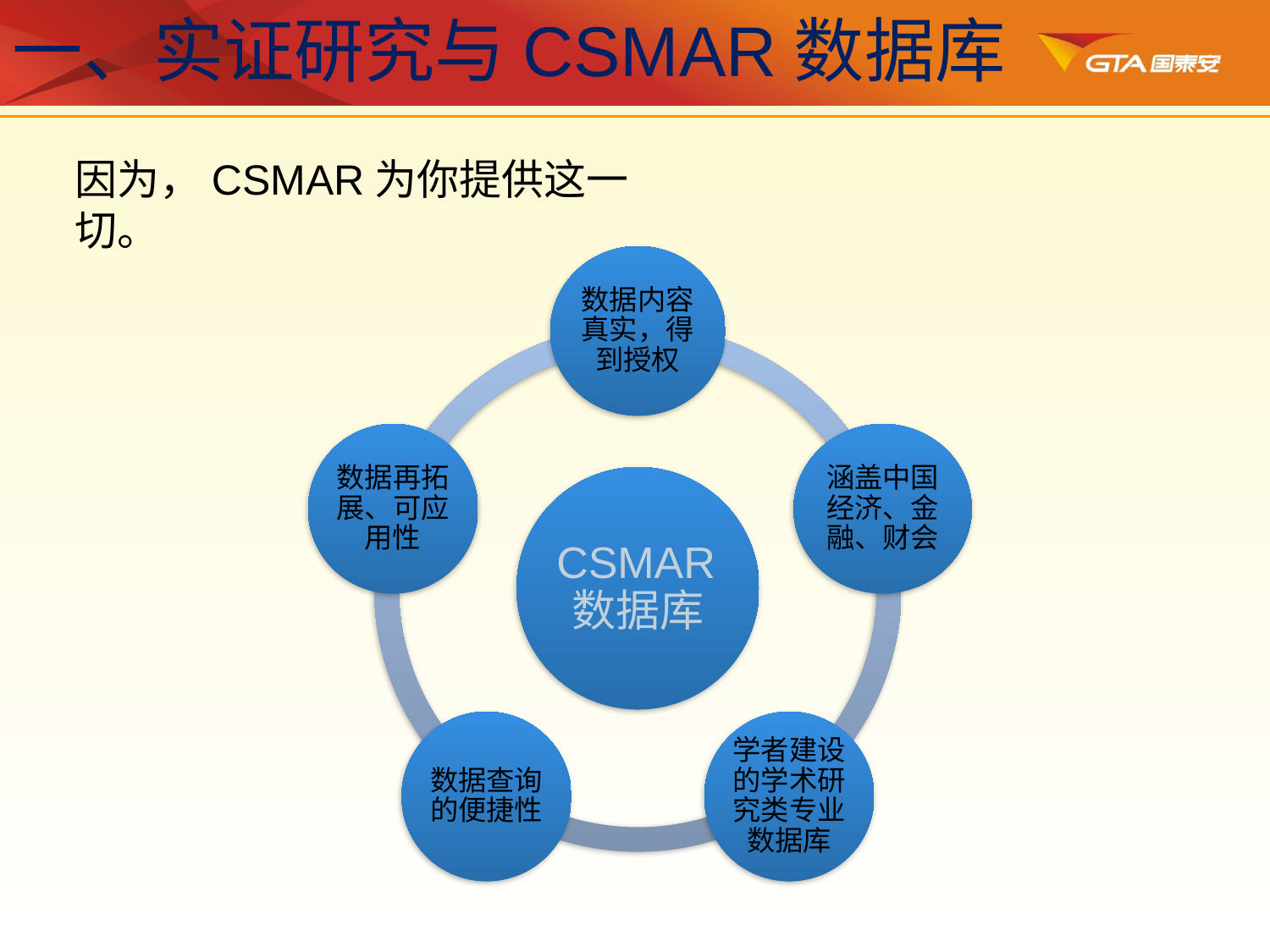

一、实证研究与CSMAR数据库
因为，CSMAR为你提供这一切。
CSMAR数据库
数据内容真实，得到授权
涵盖中国经济、金融、财会
学者建设的学术研究类专业数据库
数据查询的便捷性
数据再拓展、可应用性